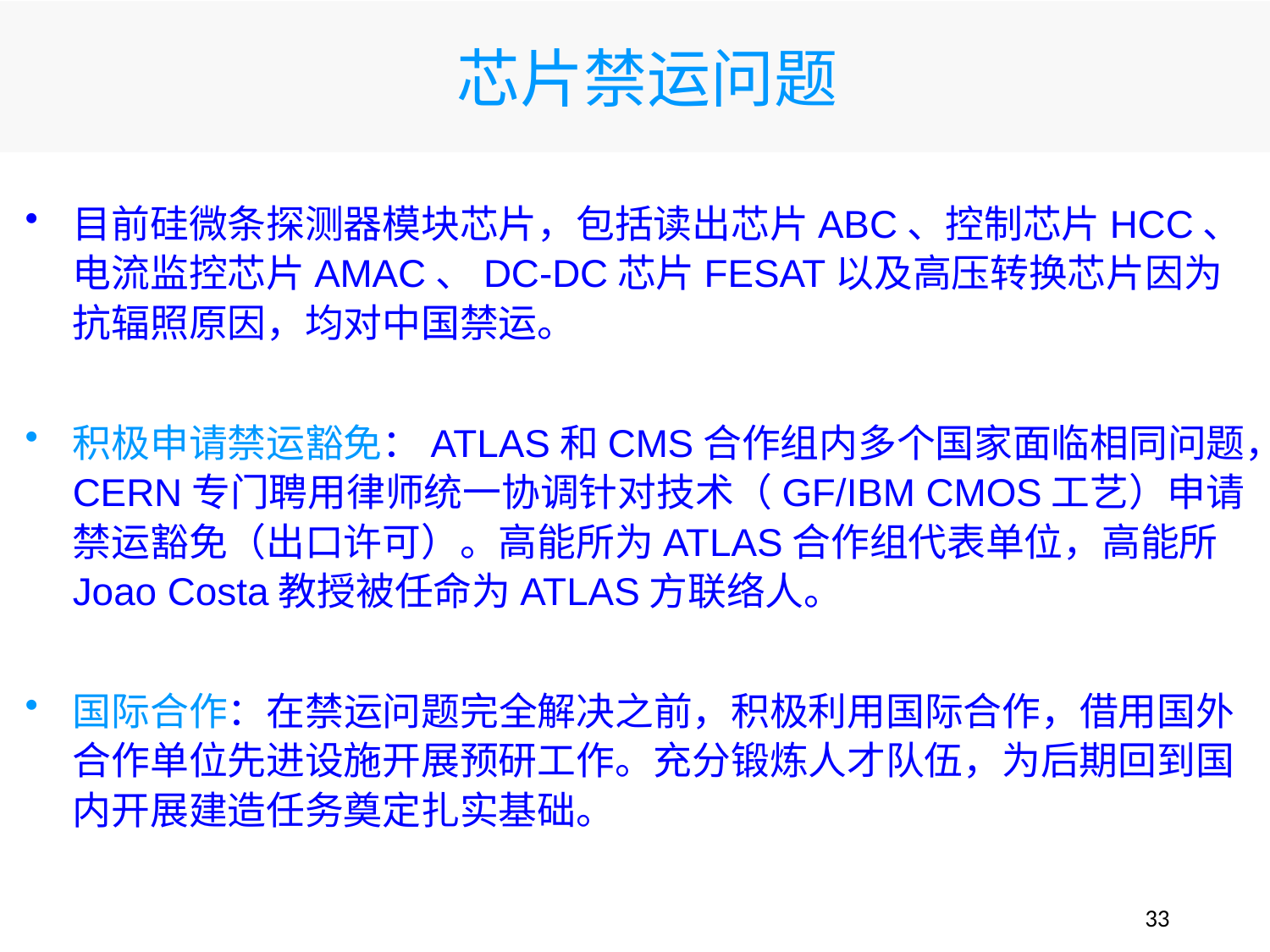

# 芯片禁运问题
目前硅微条探测器模块芯片，包括读出芯片ABC、控制芯片HCC、电流监控芯片AMAC、DC-DC芯片FESAT以及高压转换芯片因为抗辐照原因，均对中国禁运。

积极申请禁运豁免：ATLAS和CMS合作组内多个国家面临相同问题，CERN专门聘用律师统一协调针对技术（GF/IBM CMOS工艺）申请禁运豁免（出口许可）。高能所为ATLAS合作组代表单位，高能所Joao Costa教授被任命为ATLAS方联络人。

国际合作：在禁运问题完全解决之前，积极利用国际合作，借用国外合作单位先进设施开展预研工作。充分锻炼人才队伍，为后期回到国内开展建造任务奠定扎实基础。
33